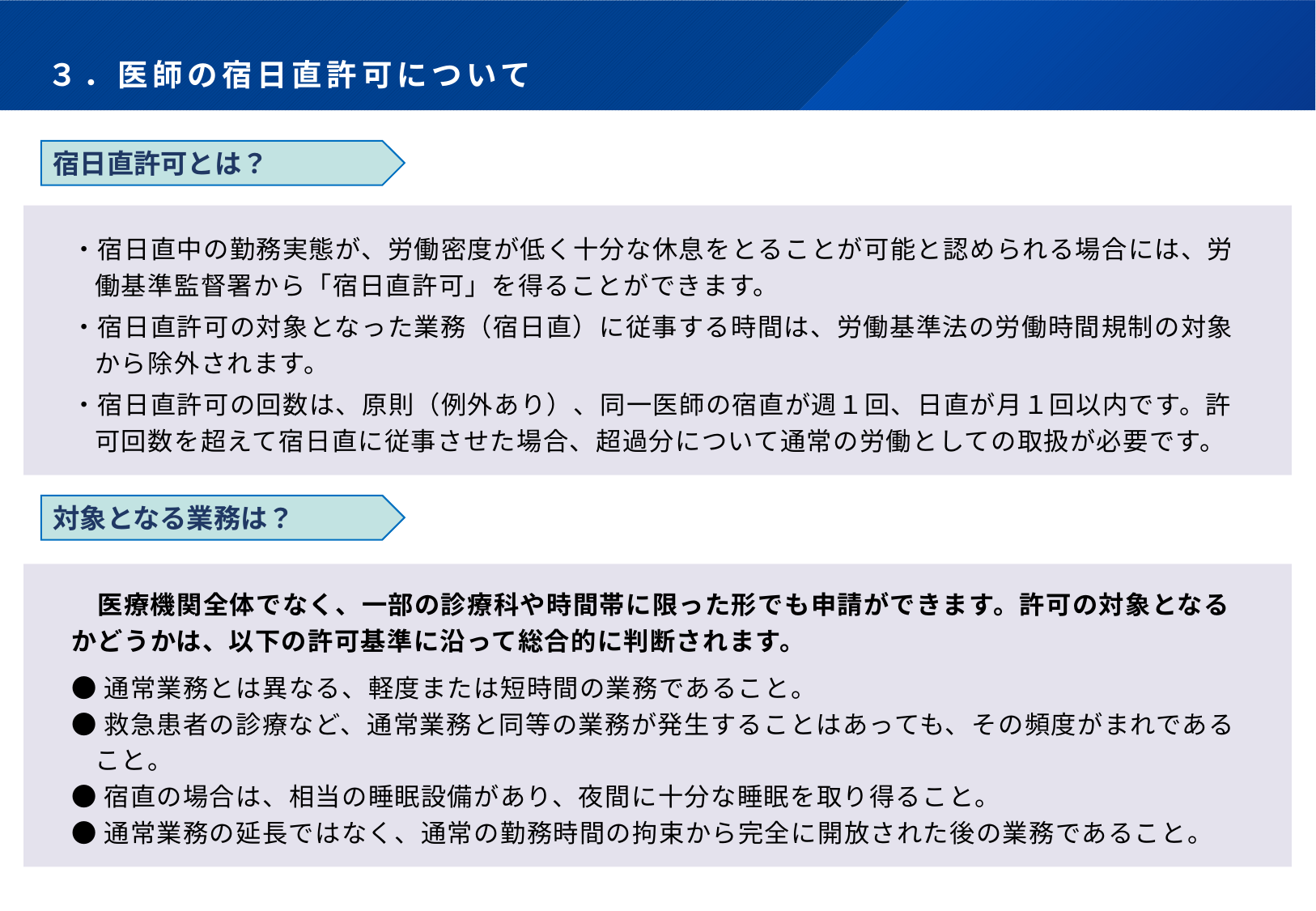

# ３．医師の宿日直許可について
宿日直許可とは？
・宿日直中の勤務実態が、労働密度が低く十分な休息をとることが可能と認められる場合には、労働基準監督署から「宿日直許可」を得ることができます。
・宿日直許可の対象となった業務（宿日直）に従事する時間は、労働基準法の労働時間規制の対象から除外されます。
・宿日直許可の回数は、原則（例外あり）、同一医師の宿直が週１回、日直が月１回以内です。許可回数を超えて宿日直に従事させた場合、超過分について通常の労働としての取扱が必要です。
対象となる業務は？
　医療機関全体でなく、一部の診療科や時間帯に限った形でも申請ができます。許可の対象となるかどうかは、以下の許可基準に沿って総合的に判断されます。
●通常業務とは異なる、軽度または短時間の業務であること。
●救急患者の診療など、通常業務と同等の業務が発生することはあっても、その頻度がまれであること。
●宿直の場合は、相当の睡眠設備があり、夜間に十分な睡眠を取り得ること。
●通常業務の延長ではなく、通常の勤務時間の拘束から完全に開放された後の業務であること。